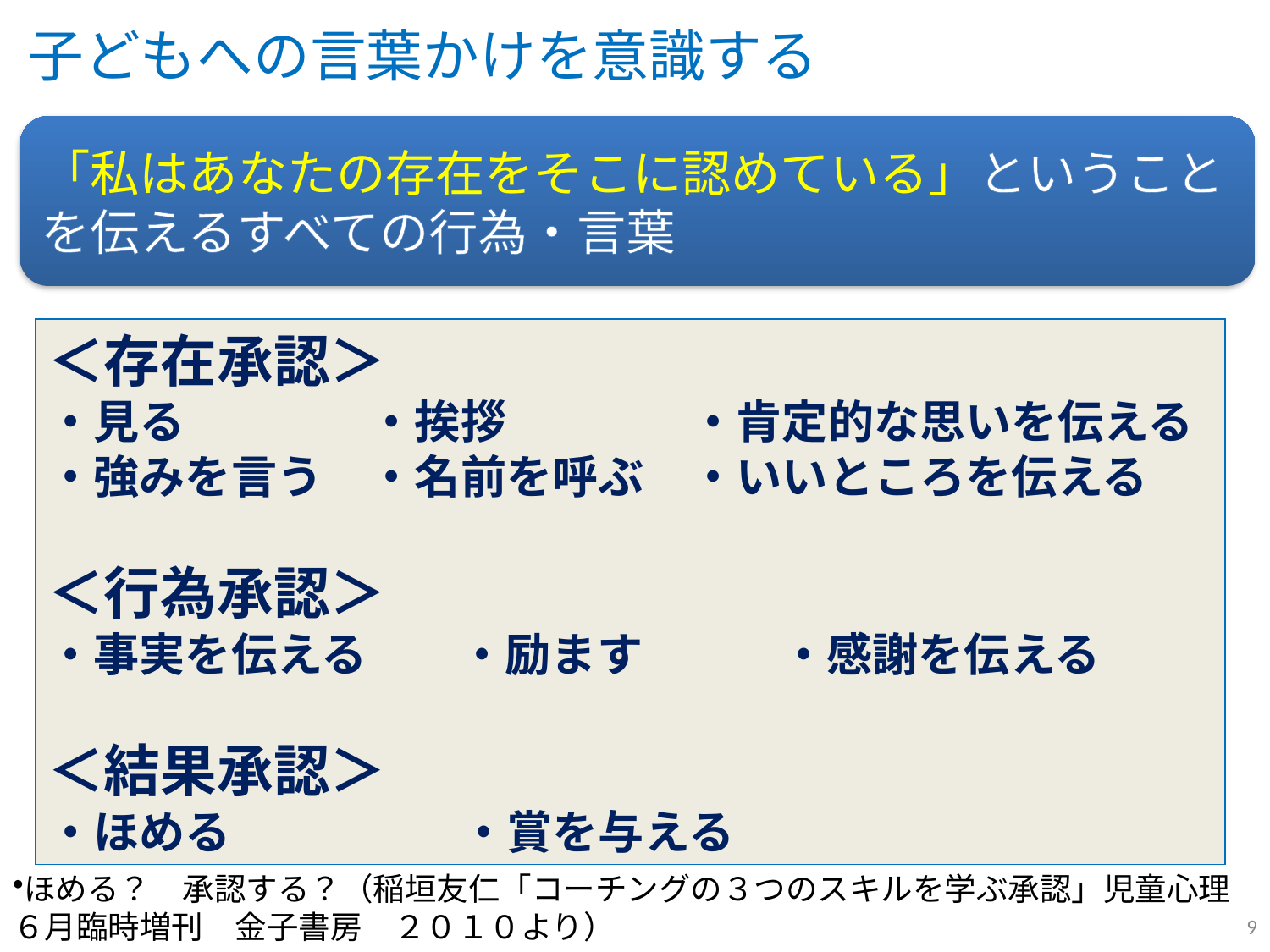

子どもへの言葉かけを意識する
「私はあなたの存在をそこに認めている」ということを伝えるすべての行為・言葉
＜存在承認＞
・見る　　　　・挨拶　　　　・肯定的な思いを伝える
・強みを言う　・名前を呼ぶ　・いいところを伝える

＜行為承認＞
・事実を伝える　　・励ます　　　・感謝を伝える

＜結果承認＞
・ほめる　　　　　・賞を与える
ほめる？　承認する？（稲垣友仁「コーチングの３つのスキルを学ぶ承認」児童心理６月臨時増刊　金子書房　２０１０より）
9